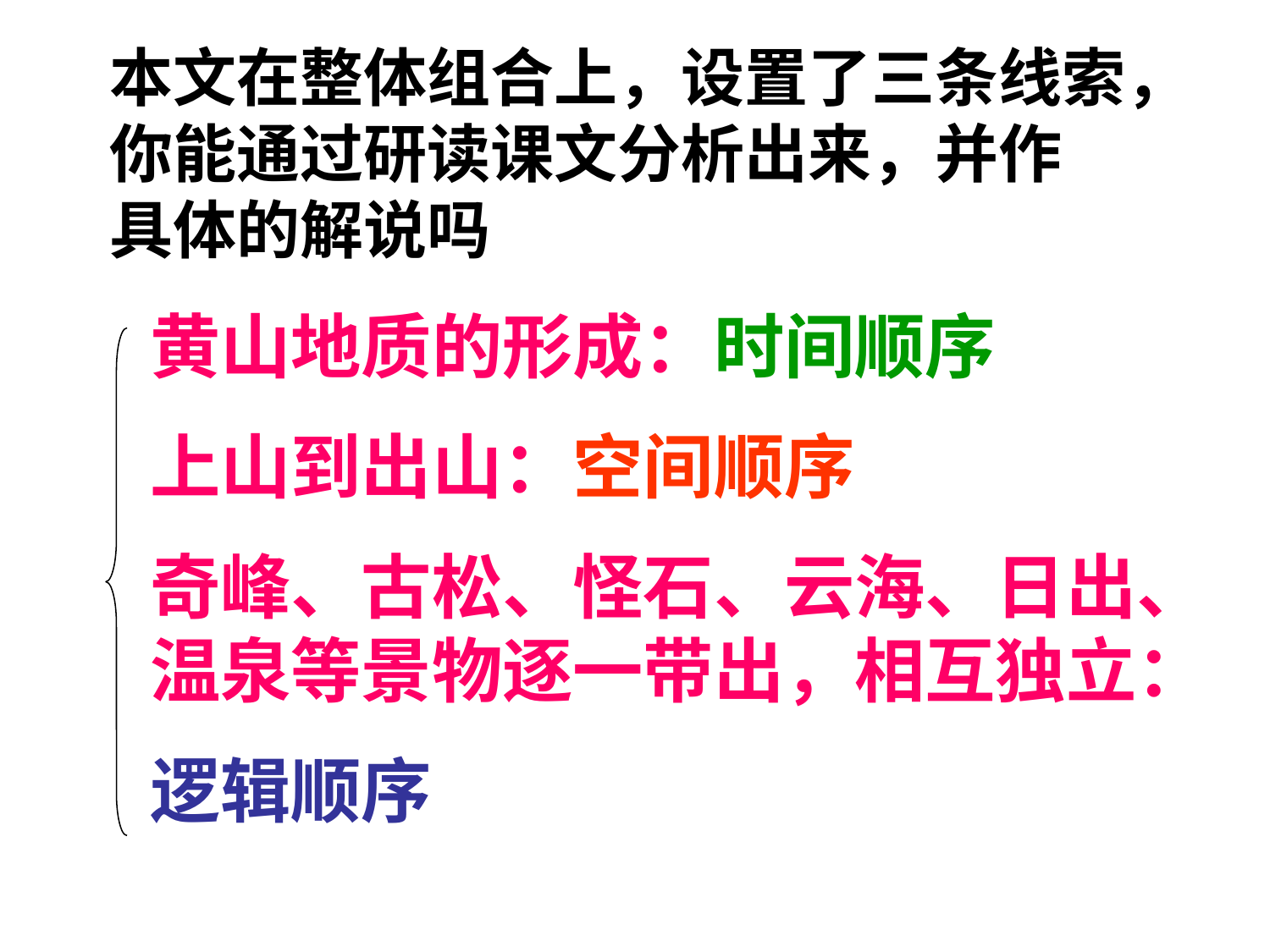

本文在整体组合上，设置了三条线索，
你能通过研读课文分析出来，并作
具体的解说吗
黄山地质的形成：时间顺序
上山到出山：空间顺序
奇峰、古松、怪石、云海、日出、温泉等景物逐一带出，相互独立：
逻辑顺序